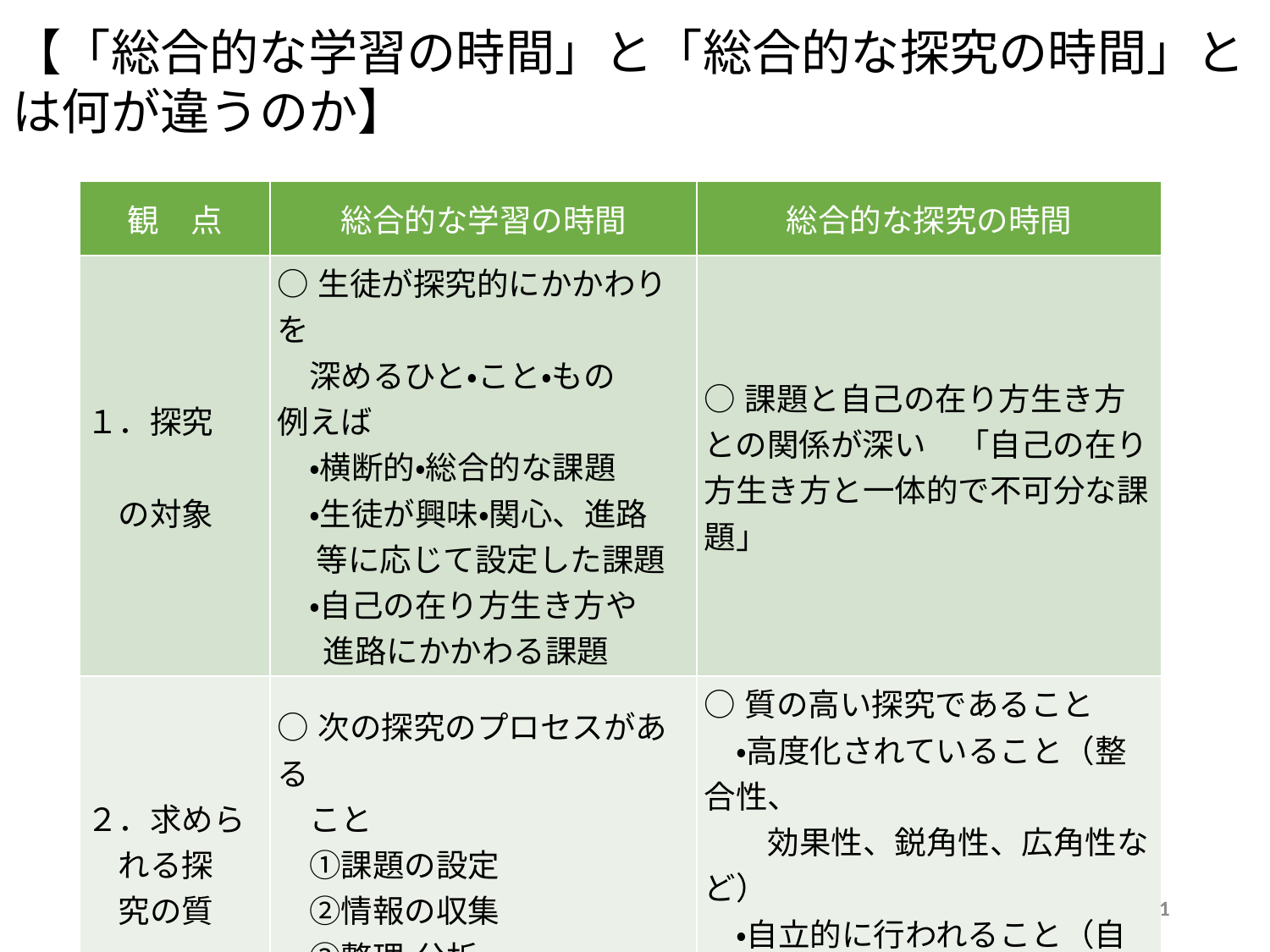

【「総合的な学習の時間」と「総合的な探究の時間」とは何が違うのか】
| 観　点 | 総合的な学習の時間 | 総合的な探究の時間 |
| --- | --- | --- |
| １．探究　　　　　　 　の対象 | ○生徒が探究的にかかわりを 　深めるひと・こと・もの 例えば 　・横断的・総合的な課題 　・生徒が興味・関心、進路 　 等に応じて設定した課題 　・自己の在り方生き方や　 　 進路にかかわる課題 | ○課題と自己の在り方生き方との関係が深い　「自己の在り方生き方と一体的で不可分な課題」 |
| ２．求めら 　れる探 　究の質 | ○次の探究のプロセスがある 　こと 　①課題の設定 　②情報の収集 　③整理・分析 　④まとめ・表現 | ○質の高い探究であること 　・高度化されていること（整合性、 　　効果性、鋭角性、広角性など） 　・自立的に行われること（自己課 　　題、運用、社会参画など） |
1